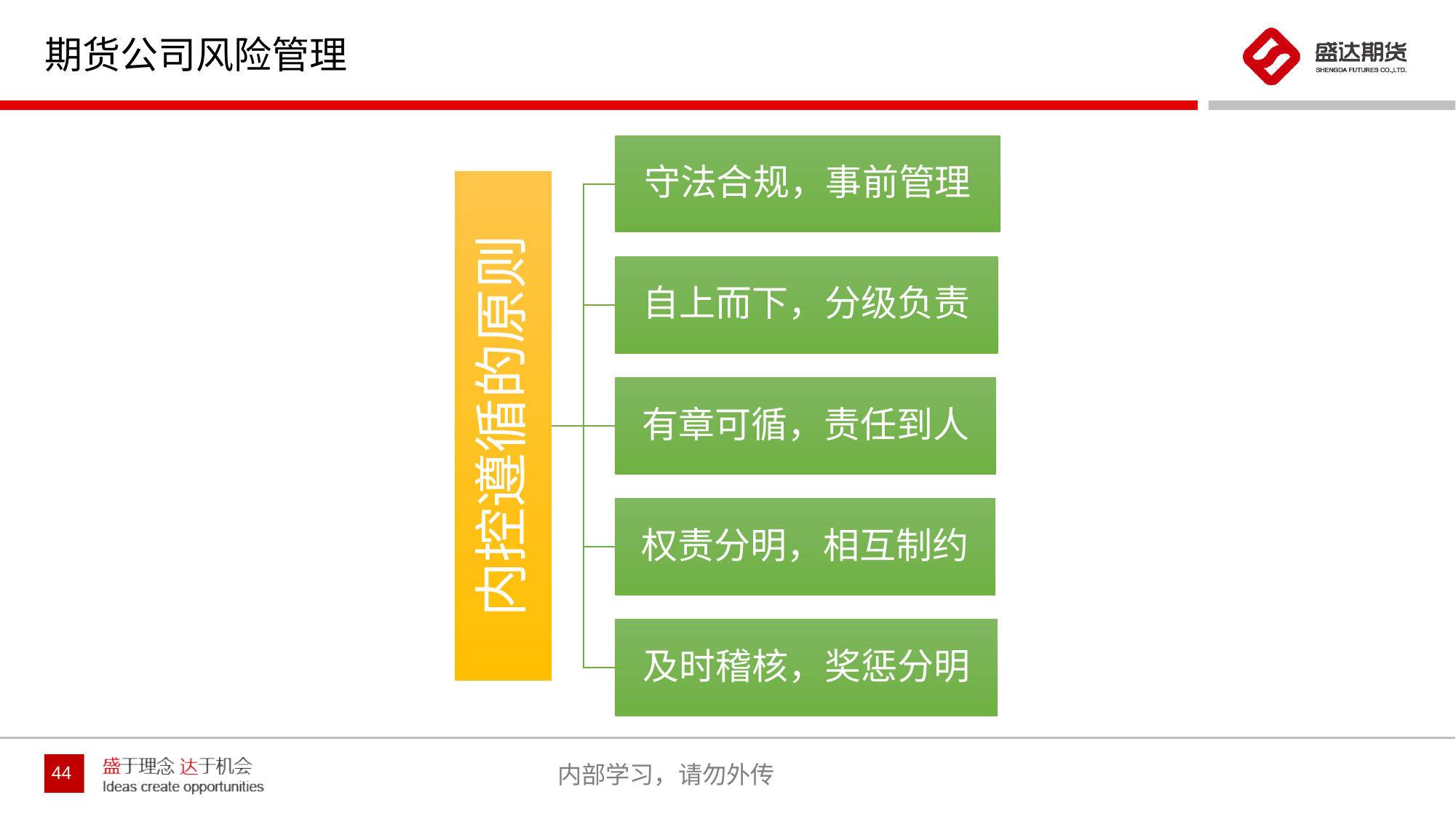

# 期货公司风险管理

内控遵循的原则
守法合规，事前管理
自上而下，分级负责
有章可循，责任到人
权责分明，相互制约
及时稽核，奖惩分明